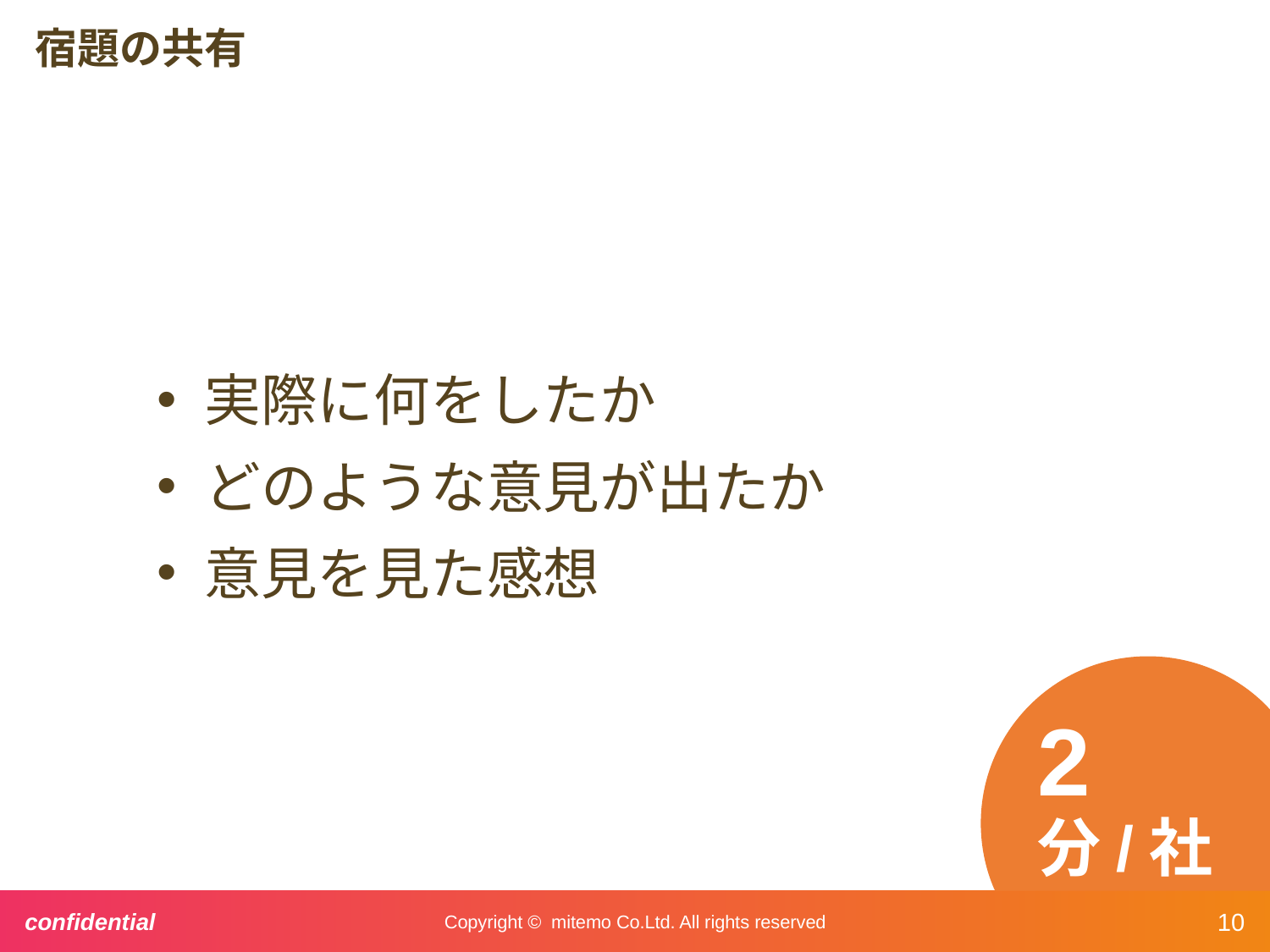

# 宿題の共有
実際に何をしたか
どのような意見が出たか
意見を見た感想

2分/社